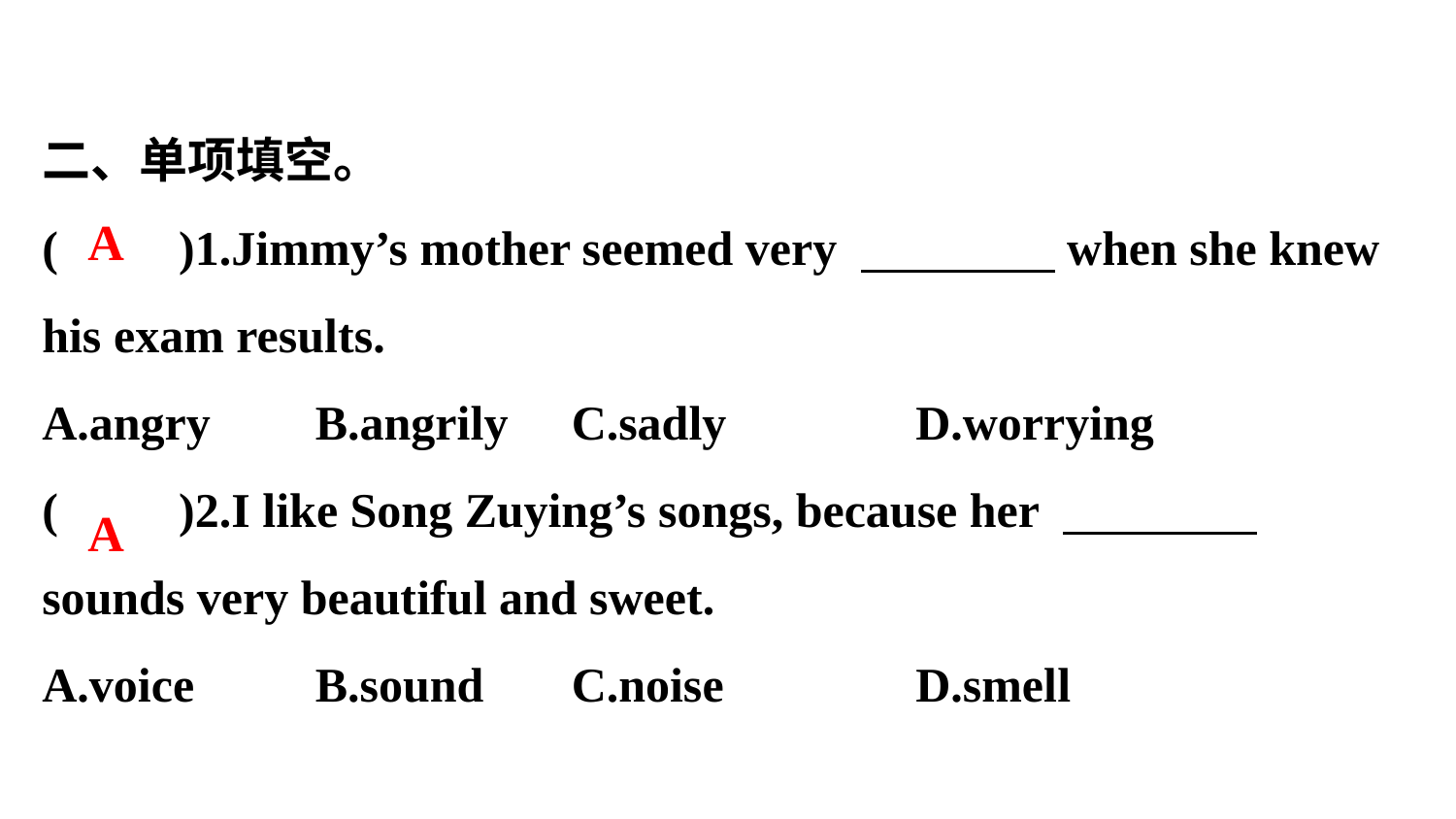

二、单项填空。
(　　)1.Jimmy’s mother seemed very 　　　　when she knew his exam results.
A.angry　	B.angrily	C.sadly　	D.worrying
(　　)2.I like Song Zuying’s songs, because her 　　　　sounds very beautiful and sweet.
A.voice　	B.sound　	C.noise　	D.smell
A
A